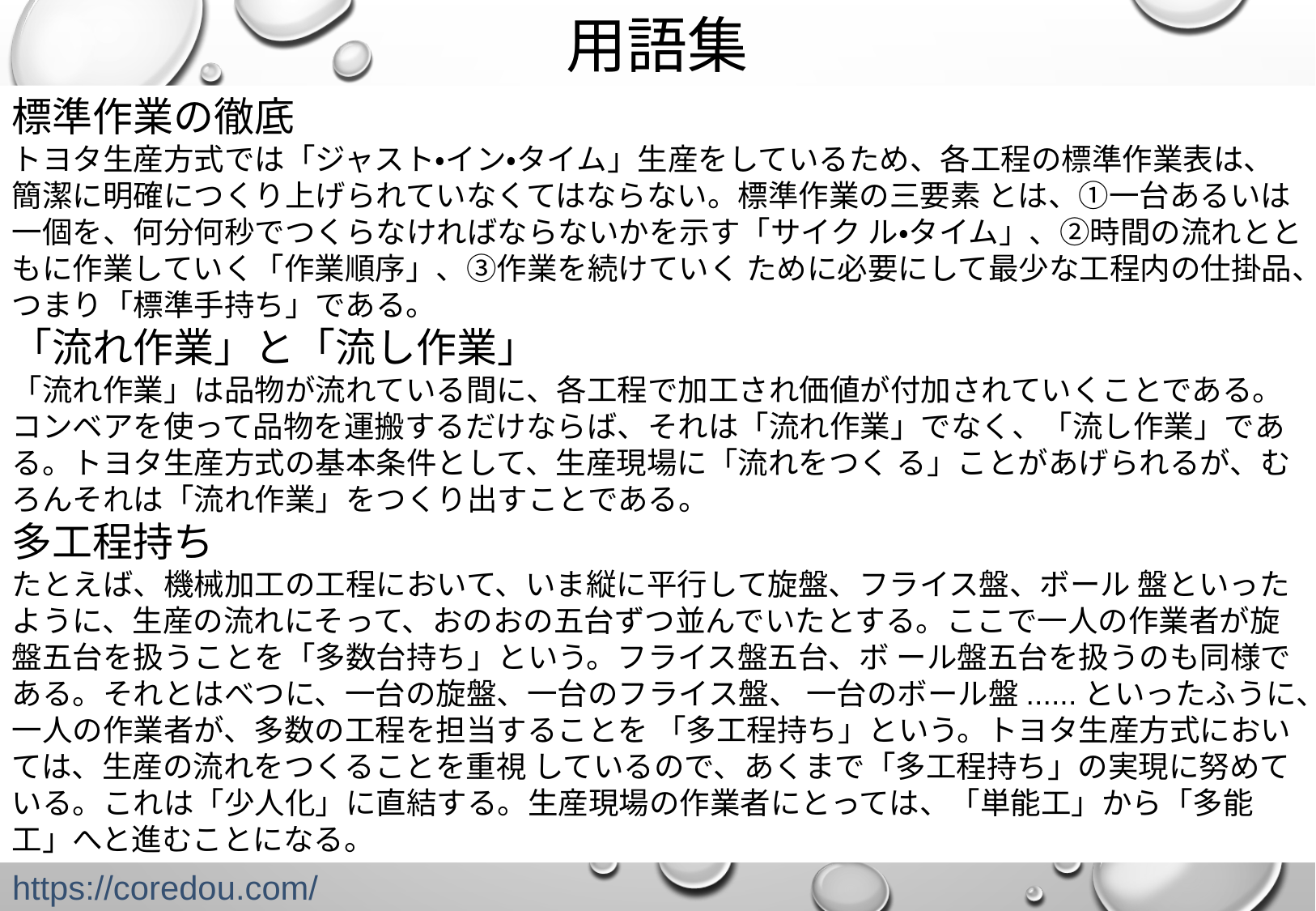

# 用語集
標準作業の徹底
トヨタ生産方式では「ジャスト・イン・タイム」生産をしているため、各工程の標準作業表は、簡潔に明確につくり上げられていなくてはならない。標準作業の三要素 とは、①一台あるいは一個を、何分何秒でつくらなければならないかを示す「サイク ル・タイム」、②時間の流れとともに作業していく「作業順序」、③作業を続けていく ために必要にして最少な工程内の仕掛品、つまり「標準手持ち」である。
「流れ作業」と「流し作業」
「流れ作業」は品物が流れている間に、各工程で加工され価値が付加されていくことである。コンベアを使って品物を運搬するだけならば、それは「流れ作業」でなく、「流し作業」である。トヨタ生産方式の基本条件として、生産現場に「流れをつく る」ことがあげられるが、むろんそれは「流れ作業」をつくり出すことである。
多工程持ち
たとえば、機械加工の工程において、いま縦に平行して旋盤、フライス盤、ボール 盤といったように、生産の流れにそって、おのおの五台ずつ並んでいたとする。ここで一人の作業者が旋盤五台を扱うことを「多数台持ち」という。フライス盤五台、ボ ール盤五台を扱うのも同様である。それとはべつに、一台の旋盤、一台のフライス盤、 一台のボール盤......といったふうに、一人の作業者が、多数の工程を担当することを 「多工程持ち」という。トヨタ生産方式においては、生産の流れをつくることを重視 しているので、あくまで「多工程持ち」の実現に努めている。これは「少人化」に直結する。生産現場の作業者にとっては、「単能工」から「多能工」へと進むことになる。
https://coredou.com/